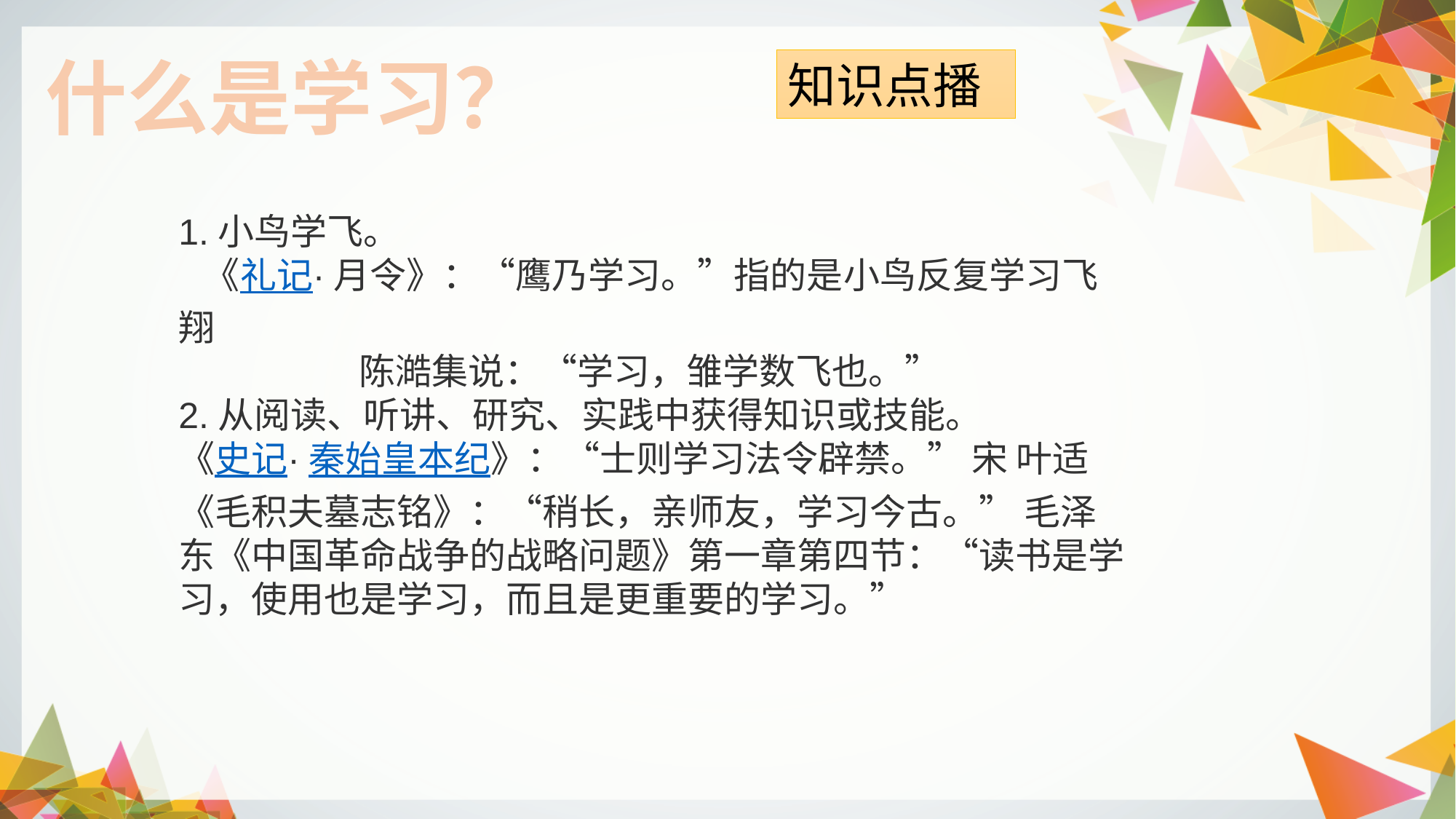

什么是学习？
知识点播
1.小鸟学飞。
  《礼记·月令》：“鹰乃学习。”指的是小鸟反复学习飞翔
                     陈澔集说：“学习，雏学数飞也。”
2.从阅读、听讲、研究、实践中获得知识或技能。
《史记·秦始皇本纪》：“士则学习法令辟禁。” 宋 叶适 《毛积夫墓志铭》：“稍长，亲师友，学习今古。” 毛泽东《中国革命战争的战略问题》第一章第四节：“读书是学习，使用也是学习，而且是更重要的学习。”